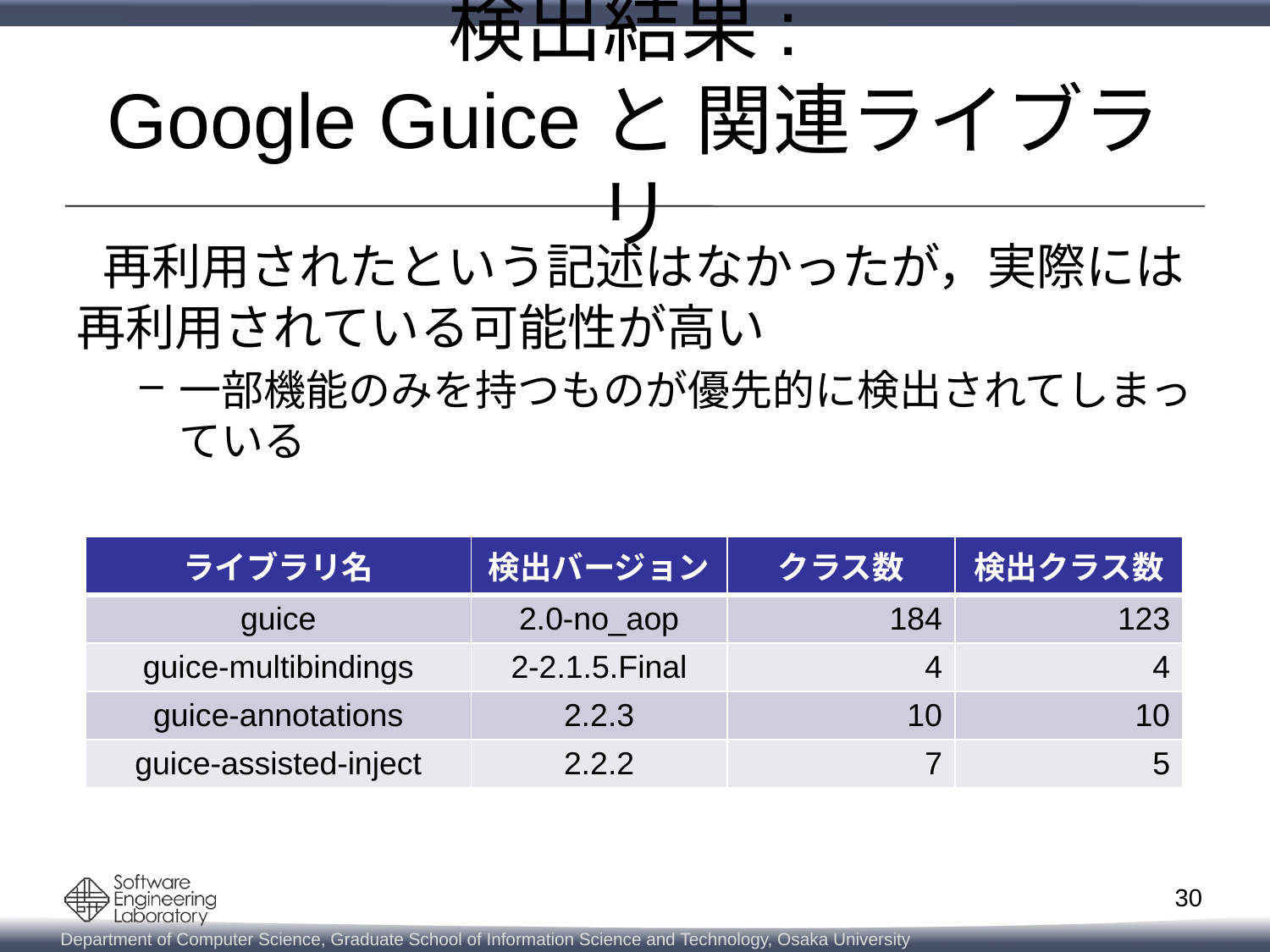

# 検出結果: Google Guiceと 関連ライブラリ
 再利用されたという記述はなかったが，実際には再利用されている可能性が高い
一部機能のみを持つものが優先的に検出されてしまっている
| ライブラリ名 | 検出バージョン | クラス数 | 検出クラス数 |
| --- | --- | --- | --- |
| guice | 2.0-no\_aop | 184 | 123 |
| guice-multibindings | 2-2.1.5.Final | 4 | 4 |
| guice-annotations | 2.2.3 | 10 | 10 |
| guice-assisted-inject | 2.2.2 | 7 | 5 |
30